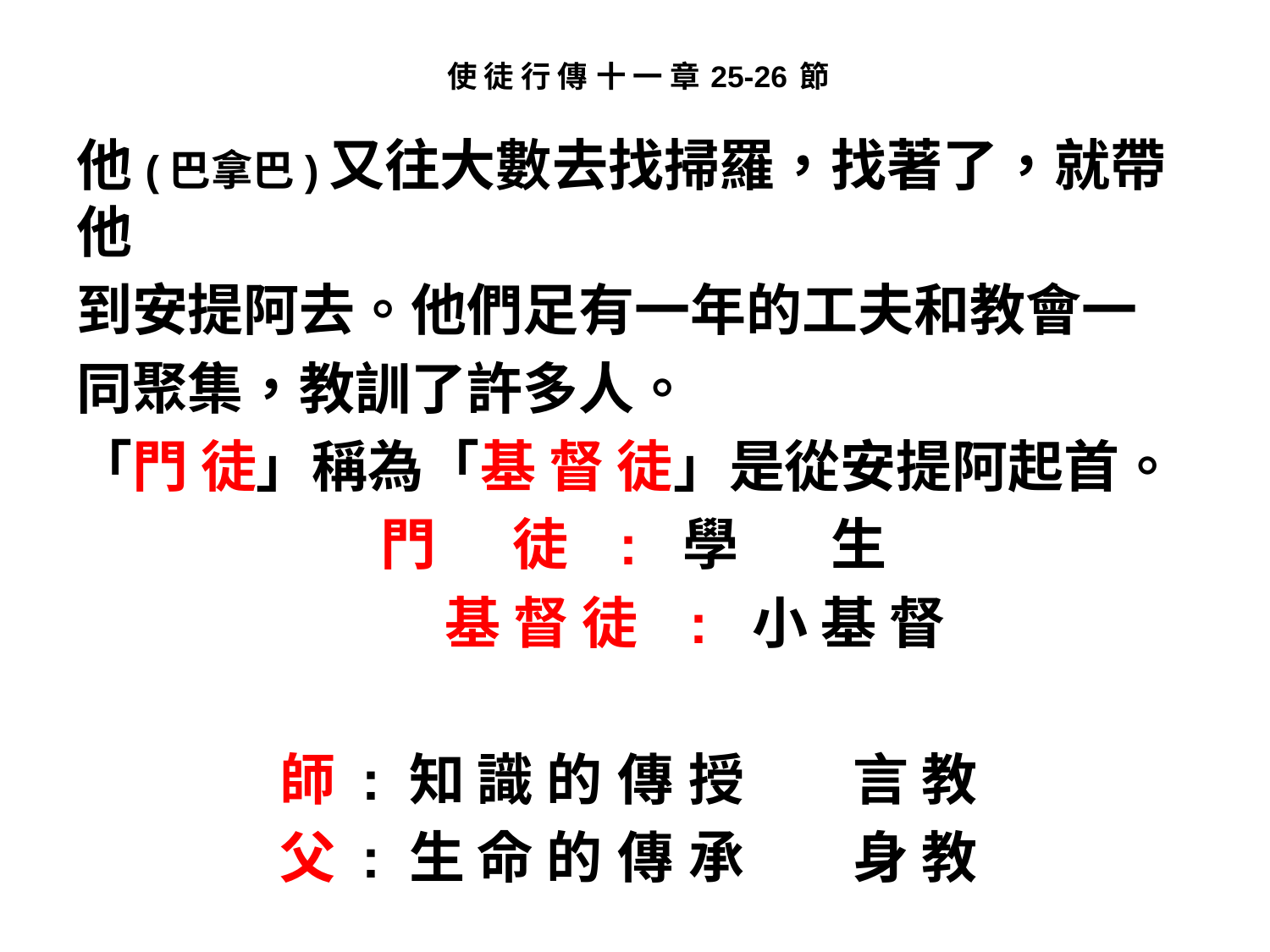

# 使 徒 行 傳 十 一 章 25-26 節
他(巴拿巴)又往大數去找掃羅，找著了，就帶他
到安提阿去。他們足有一年的工夫和教會一
同聚集，教訓了許多人。
「門 徒」稱為「基 督 徒」是從安提阿起首。
                       門      徒   :  學      生
                       基 督 徒   :  小 基 督

師 : 知 識 的 傳 授       言 教
父 : 生 命 的 傳 承       身 教